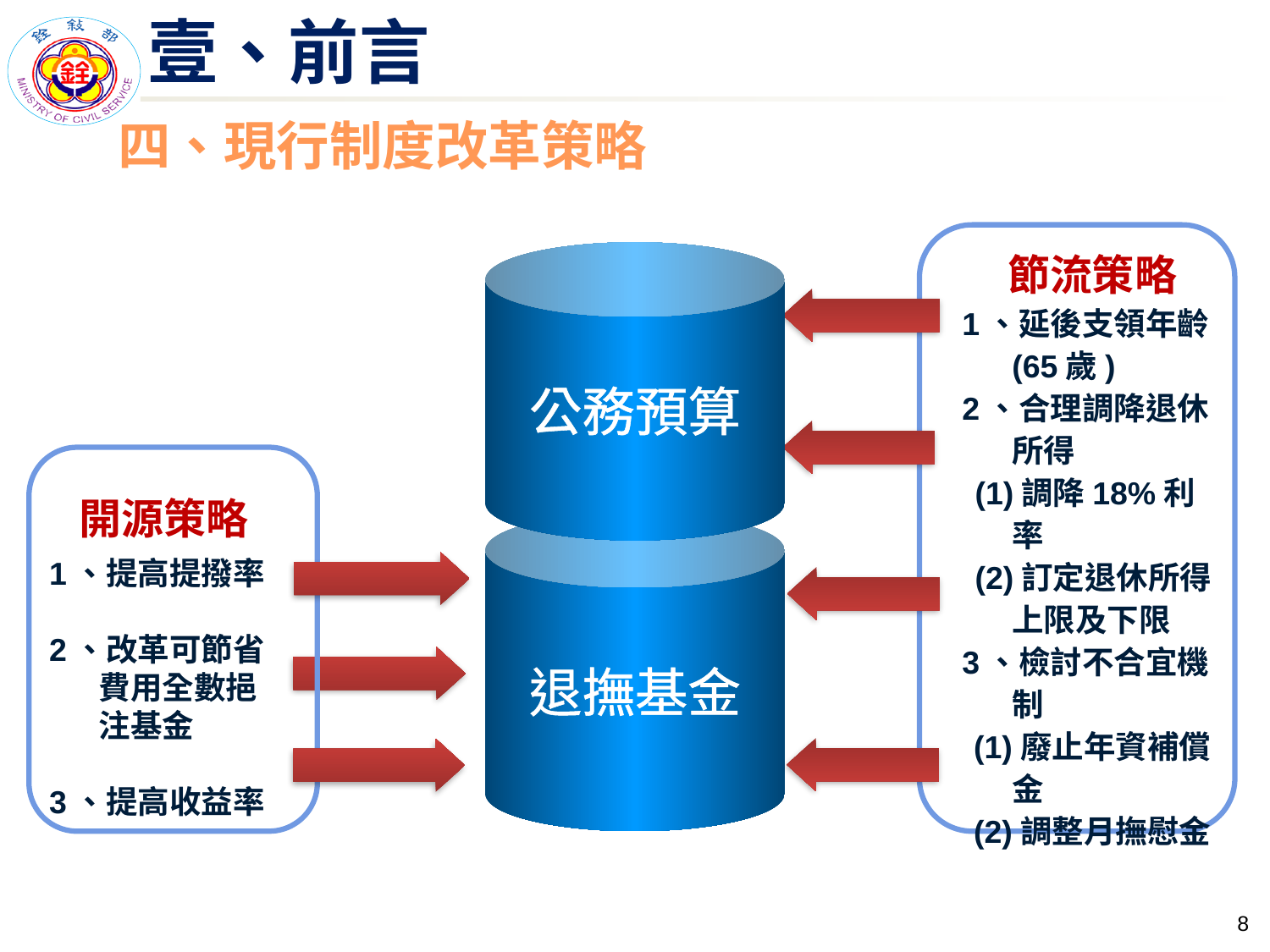

# 壹、前言
四、現行制度改革策略

公務預算
節流策略
1、延後支領年齡(65歲)
2、合理調降退休所得
(1)調降18%利率
(2)訂定退休所得上限及下限
3、檢討不合宜機制
(1)廢止年資補償金
(2)調整月撫慰金

開源策略
1、提高提撥率

2、改革可節省費用全數挹注基金

3、提高收益率

退撫基金

8